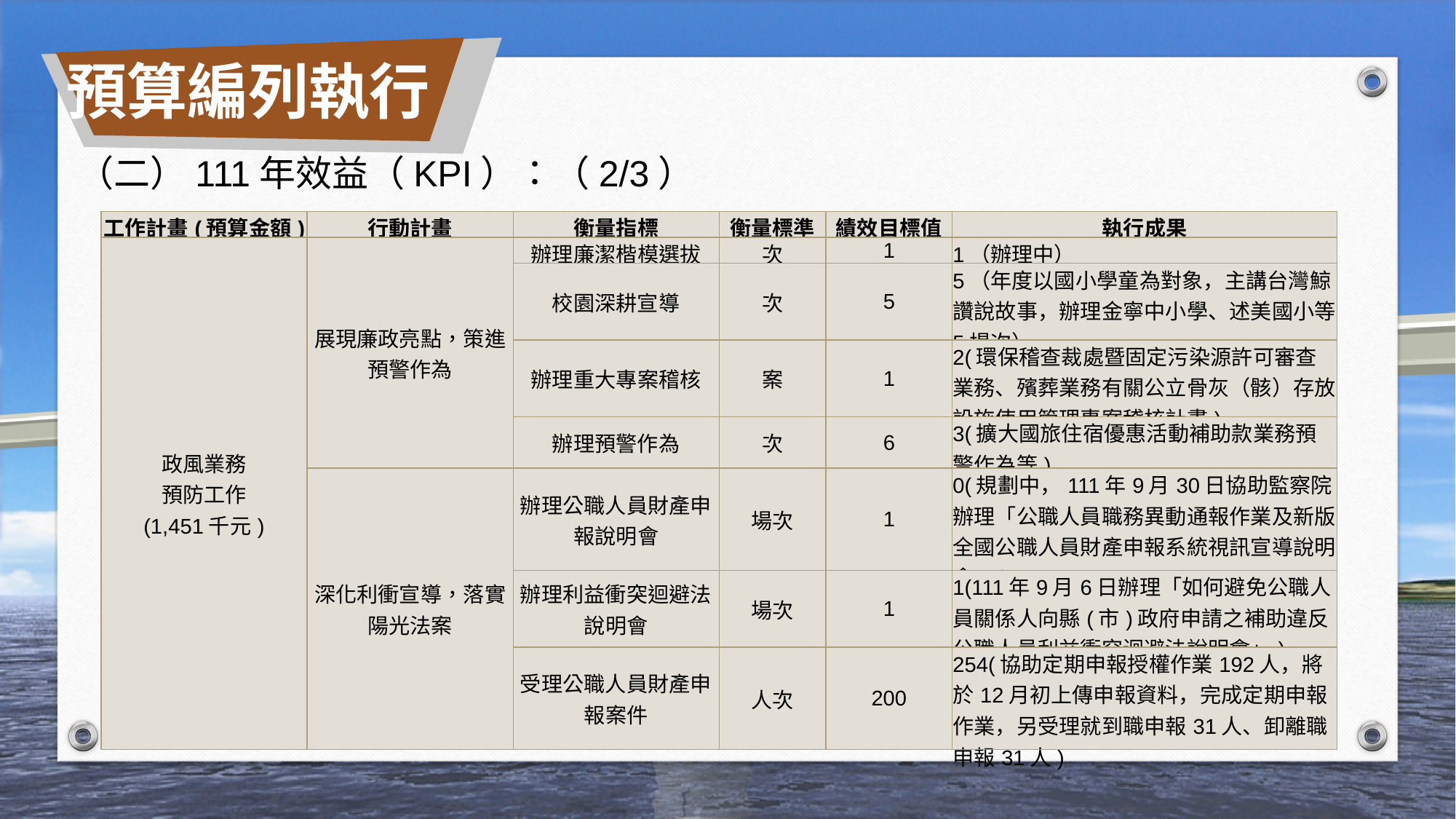

預算編列執行
（二）111年效益（KPI）：（2/3）
| 工作計畫(預算金額) | 行動計畫 | 衡量指標 | 衡量標準 | 績效目標值 | 執行成果 |
| --- | --- | --- | --- | --- | --- |
| 政風業務 預防工作 (1,451千元) | 展現廉政亮點，策進預警作為 | 辦理廉潔楷模選拔 | 次 | 1 | 1（辦理中） |
|  |  | 校園深耕宣導 | 次 | 5 | 5（年度以國小學童為對象，主講台灣鯨讚說故事，辦理金寧中小學、述美國小等5場次）。 |
|  |  | 辦理重大專案稽核 | 案 | 1 | 2(環保稽查裁處暨固定污染源許可審查業務、殯葬業務有關公立骨灰（骸）存放設施使用管理專案稽核計畫) |
|  |  | 辦理預警作為 | 次 | 6 | 3(擴大國旅住宿優惠活動補助款業務預警作為等) |
|  | 深化利衝宣導，落實陽光法案 | 辦理公職人員財產申報說明會 | 場次 | 1 | 0(規劃中，111年9月30日協助監察院辦理「公職人員職務異動通報作業及新版全國公職人員財產申報系統視訊宣導說明會」) |
|  |  | 辦理利益衝突迴避法說明會 | 場次 | 1 | 1(111年9月6日辦理「如何避免公職人員關係人向縣(市)政府申請之補助違反公職人員利益衝突迴避法說明會」) |
|  |  | 受理公職人員財產申報案件 | 人次 | 200 | 254(協助定期申報授權作業192人，將於12月初上傳申報資料，完成定期申報作業，另受理就到職申報31人、卸離職申報31人) |